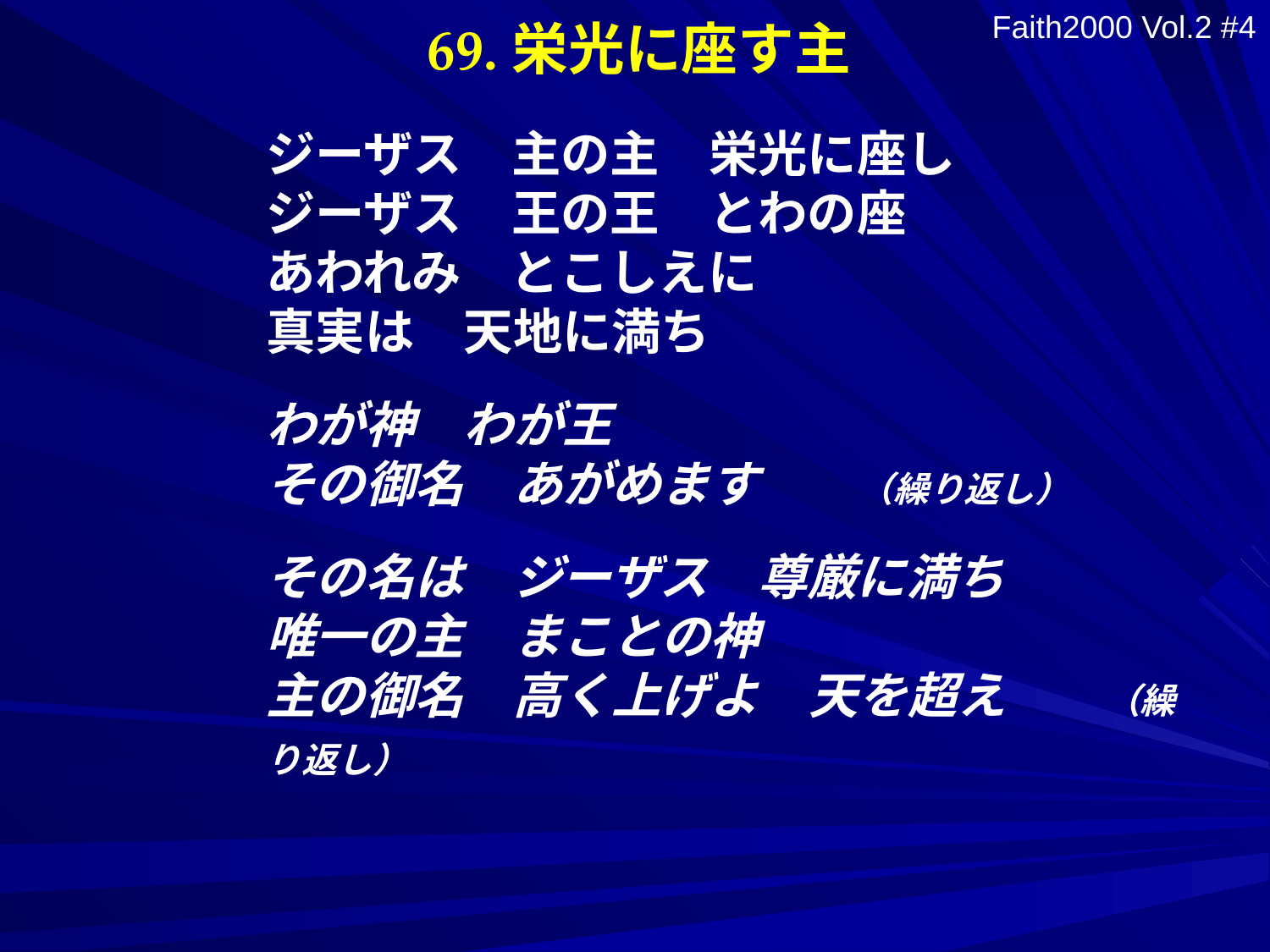

69.栄光に座す主
Faith2000 Vol.2 #4
ジーザス　主の主　栄光に座し
ジーザス　王の王　とわの座
あわれみ　とこしえに
真実は　天地に満ち

わが神　わが王
その御名　あがめます　　（繰り返し）

その名は　ジーザス　尊厳に満ち
唯一の主　まことの神
主の御名　高く上げよ　天を超え　　（繰り返し）